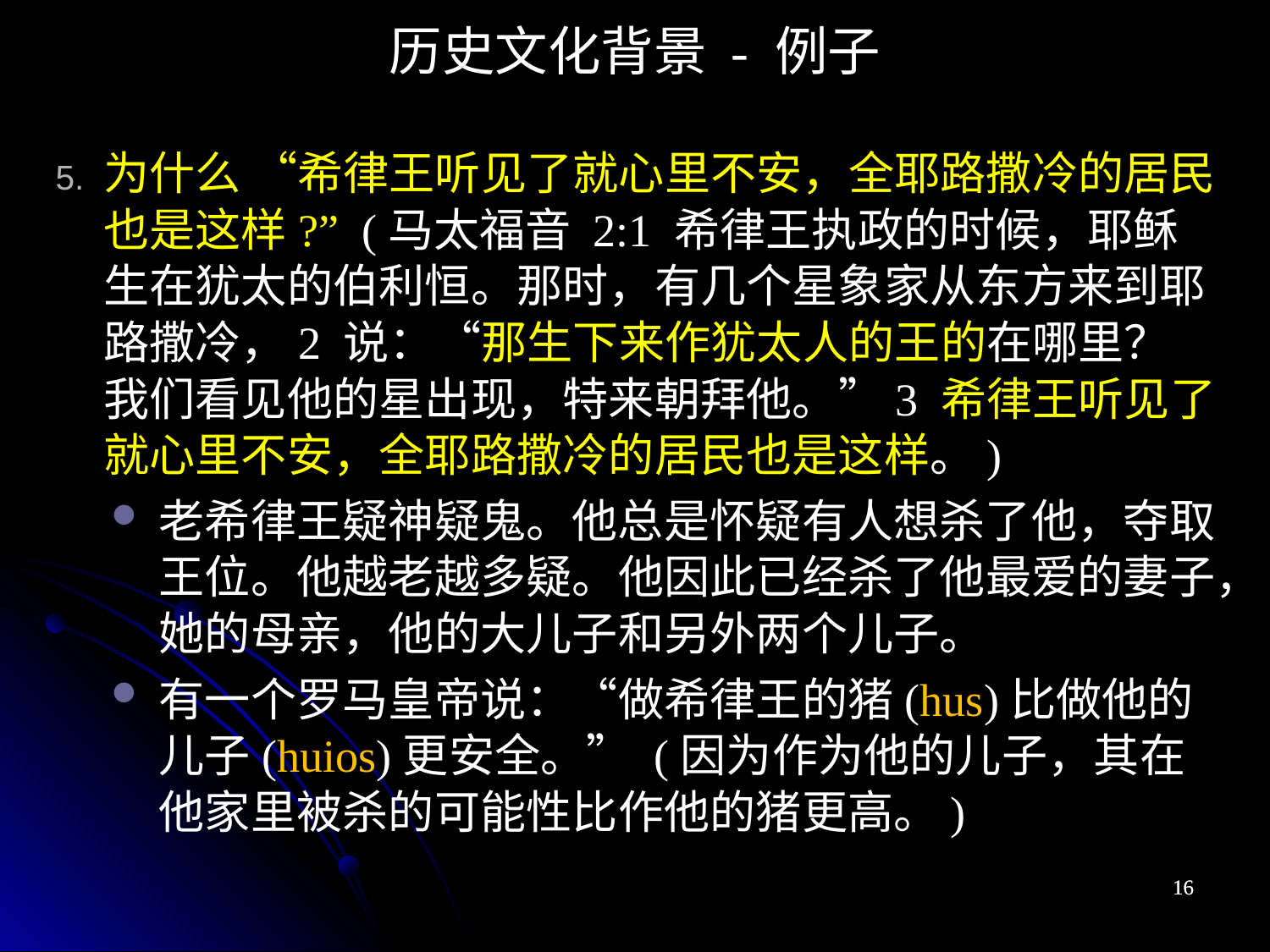

历史文化背景 - 例子
为什么 “希律王听见了就心里不安，全耶路撒冷的居民也是这样?”  (马太福音 2:1 希律王执政的时候，耶稣生在犹太的伯利恒。那时，有几个星象家从东方来到耶路撒冷，2 说：“那生下来作犹太人的王的在哪里？ 我们看见他的星出现，特来朝拜他。”3 希律王听见了就心里不安，全耶路撒冷的居民也是这样。)
老希律王疑神疑鬼。他总是怀疑有人想杀了他，夺取王位。他越老越多疑。他因此已经杀了他最爱的妻子，她的母亲，他的大儿子和另外两个儿子。
有一个罗马皇帝说：“做希律王的猪(hus)比做他的儿子(huios)更安全。” (因为作为他的儿子，其在他家里被杀的可能性比作他的猪更高。)
16
16